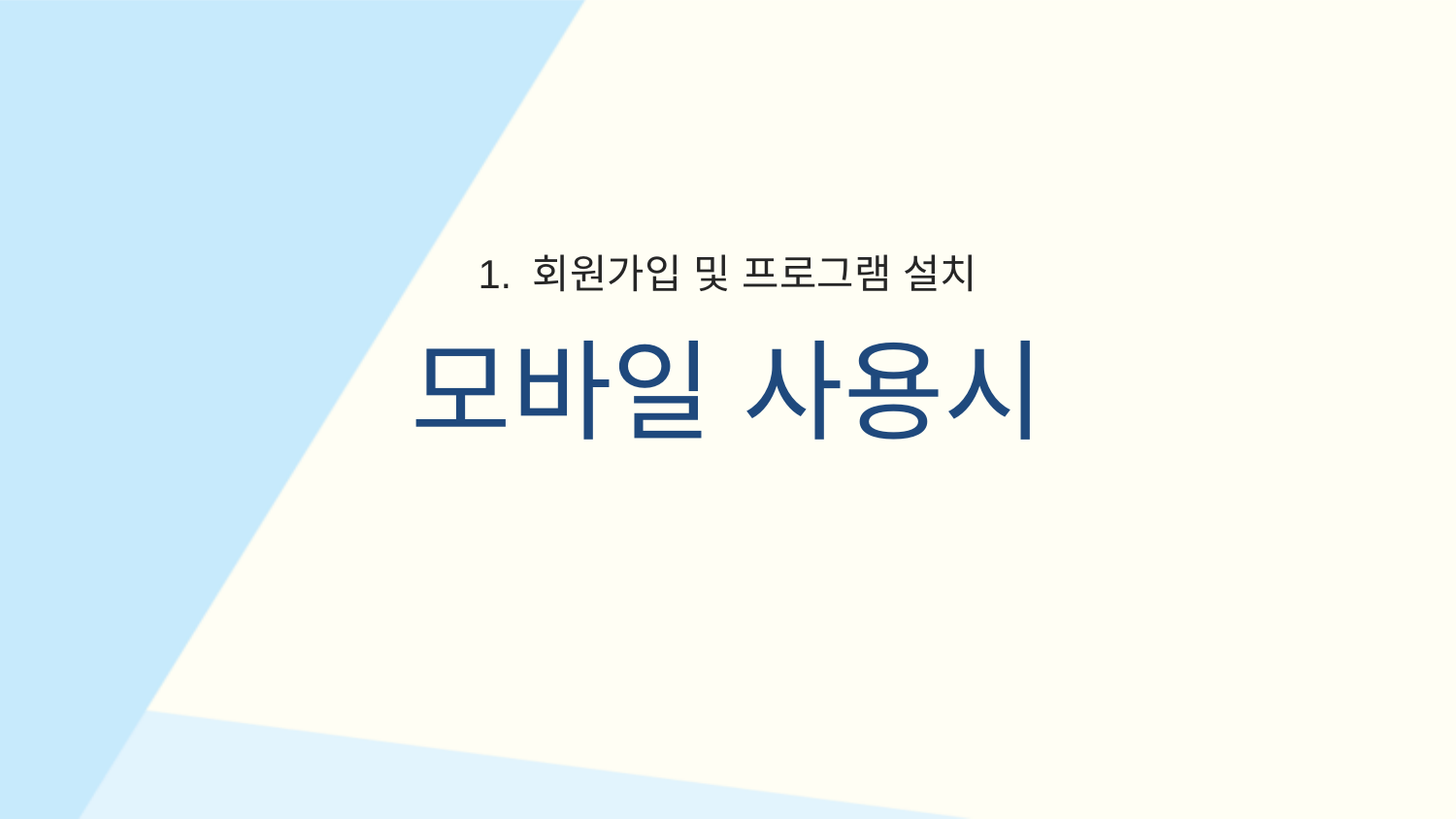

1. 회원가입 및 프로그램 설치
모바일 사용시